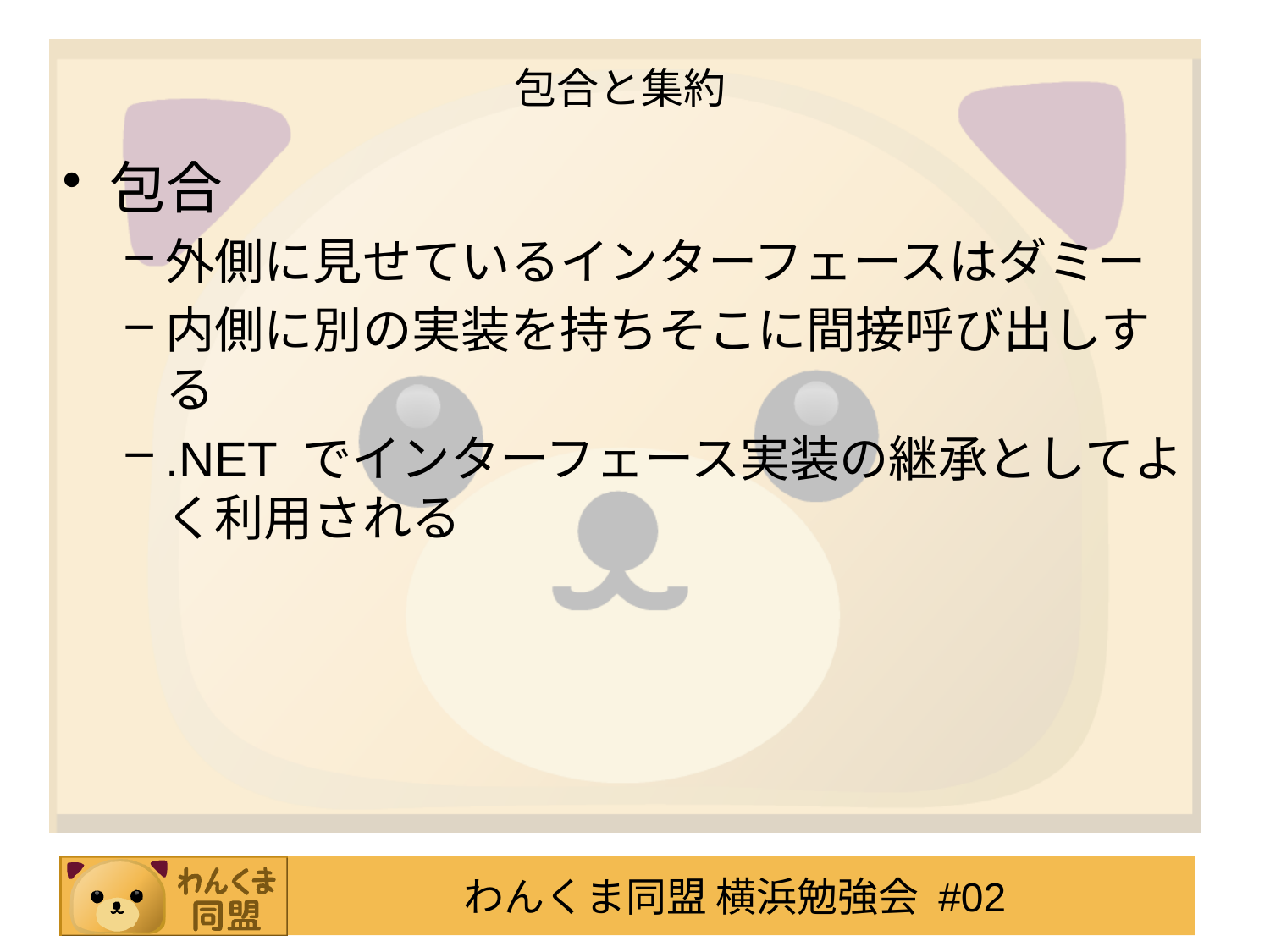

# 包合と集約
包合
外側に見せているインターフェースはダミー
内側に別の実装を持ちそこに間接呼び出しする
.NET でインターフェース実装の継承としてよく利用される